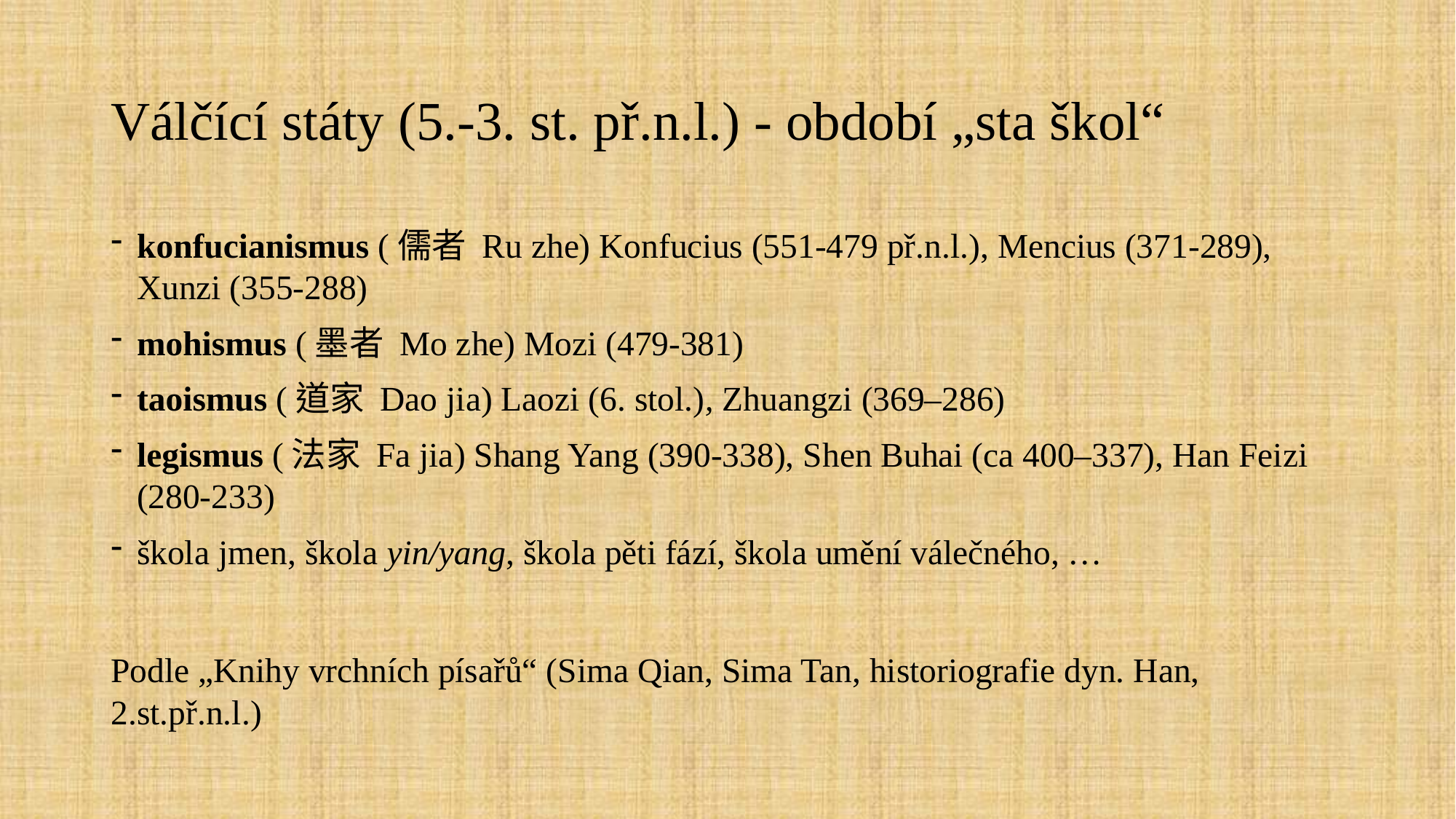

# Válčící státy (5.-3. st. př.n.l.) - období „sta škol“
konfucianismus (儒者 Ru zhe) Konfucius (551-479 př.n.l.), Mencius (371-289), Xunzi (355-288)
mohismus (墨者 Mo zhe) Mozi (479-381)
taoismus (道家 Dao jia) Laozi (6. stol.), Zhuangzi (369–286)
legismus (法家 Fa jia) Shang Yang (390-338), Shen Buhai (ca 400–337), Han Feizi (280-233)
škola jmen, škola yin/yang, škola pěti fází, škola umění válečného, …

Podle „Knihy vrchních písařů“ (Sima Qian, Sima Tan, historiografie dyn. Han, 2.st.př.n.l.)